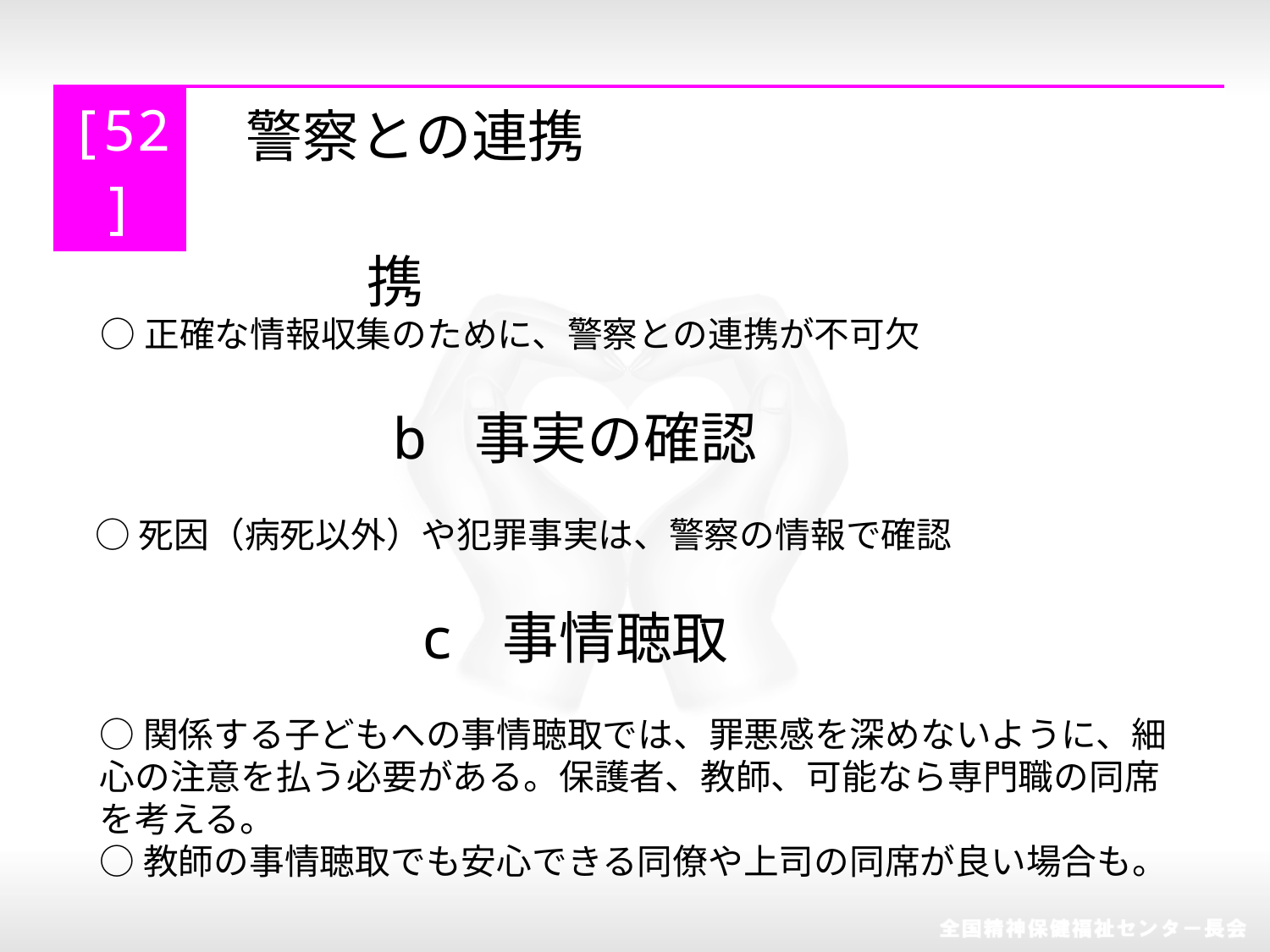

| [52] | 警察との連携 |
| --- | --- |
a 警察との連携
○正確な情報収集のために、警察との連携が不可欠
b 事実の確認
○死因（病死以外）や犯罪事実は、警察の情報で確認
c 事情聴取
○関係する子どもへの事情聴取では、罪悪感を深めないように、細心の注意を払う必要がある。保護者、教師、可能なら専門職の同席を考える。
○教師の事情聴取でも安心できる同僚や上司の同席が良い場合も。